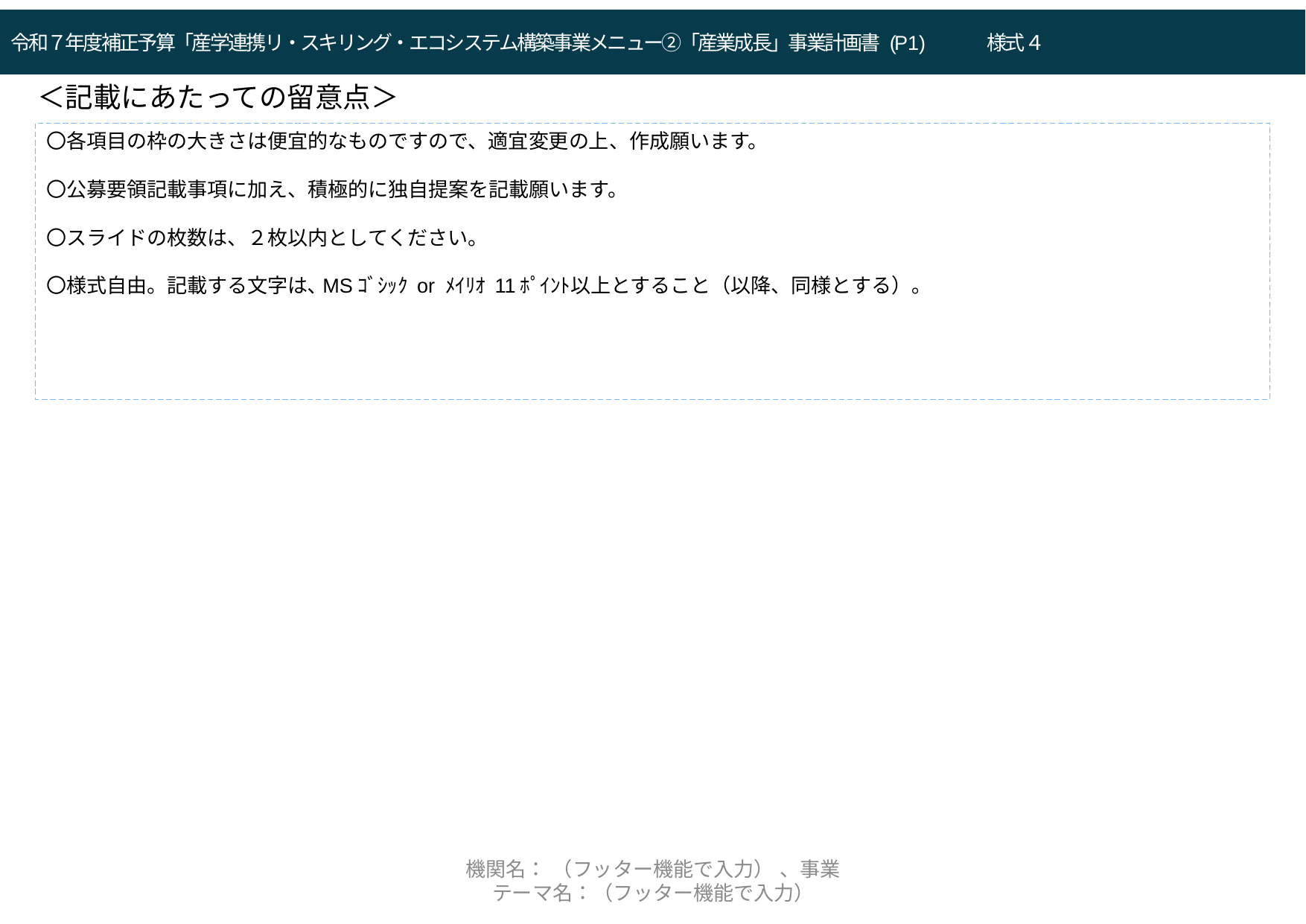

令和７年度補正予算「産学連携リ・スキリング・エコシステム構築事業メニュー②「産業成長」事業計画書 (P1)　　　様式４
令和２年度「就職・転職支援のための大学リカレント教育推進事業（就職・転職支援のためのリカレント教育プログラムの開発・実施）」企画提案書（a：求職支援）(P1)
＜記載にあたっての留意点＞
〇各項目の枠の大きさは便宜的なものですので、適宜変更の上、作成願います。

〇公募要領記載事項に加え、積極的に独自提案を記載願います。

〇スライドの枚数は、２枚以内としてください。

〇様式自由。記載する文字は､MSｺﾞｼｯｸ or ﾒｲﾘｵ 11ﾎﾟｲﾝﾄ以上とすること（以降、同様とする）｡

←フッターを以後のページ全てに必ず記入
機関名： （フッター機能で入力） 、事業テーマ名：（フッター機能で入力）